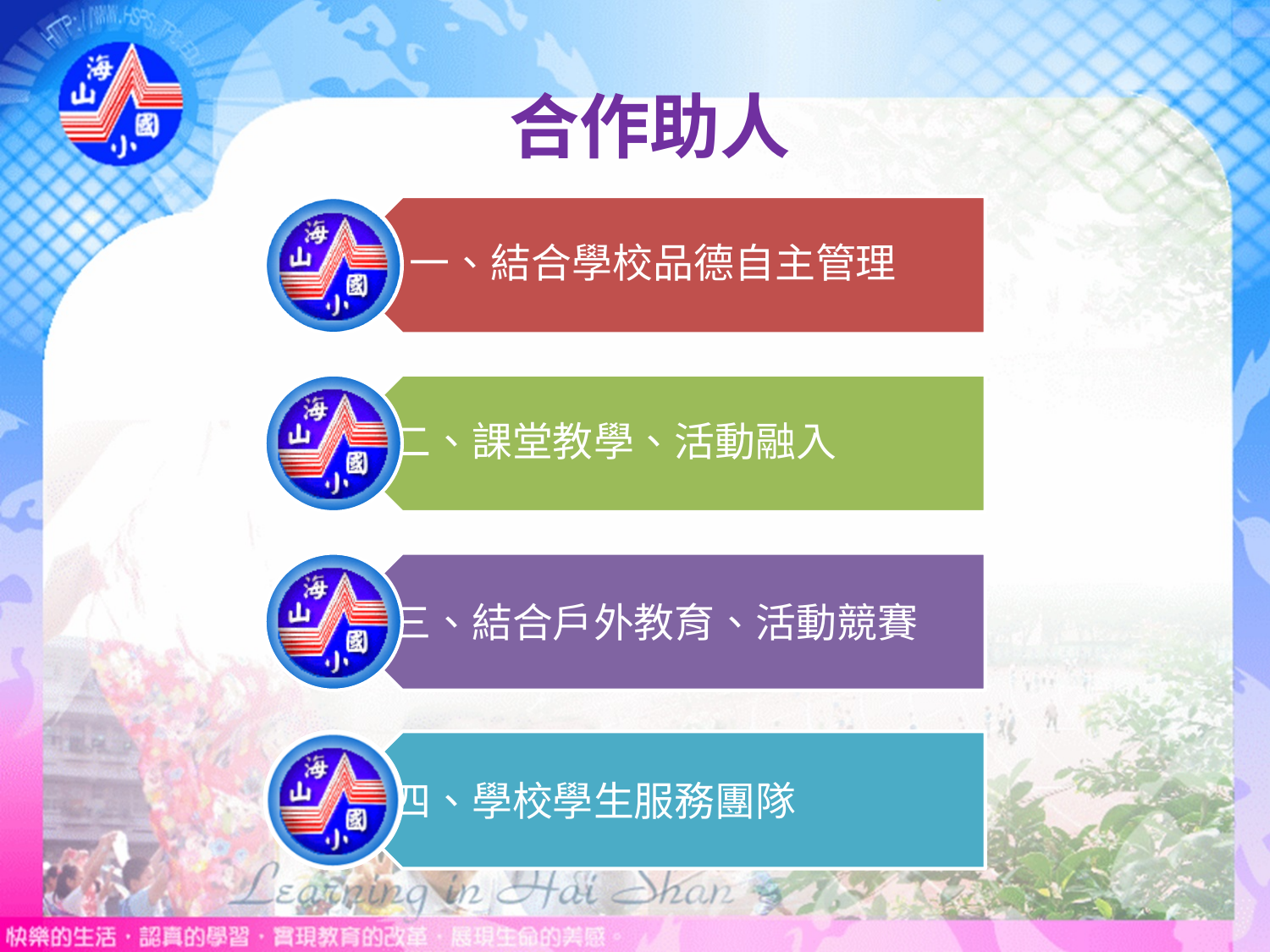

合作助人
 一、結合學校品德自主管理
二、課堂教學、活動融入
三、結合戶外教育、活動競賽
四、學校學生服務團隊